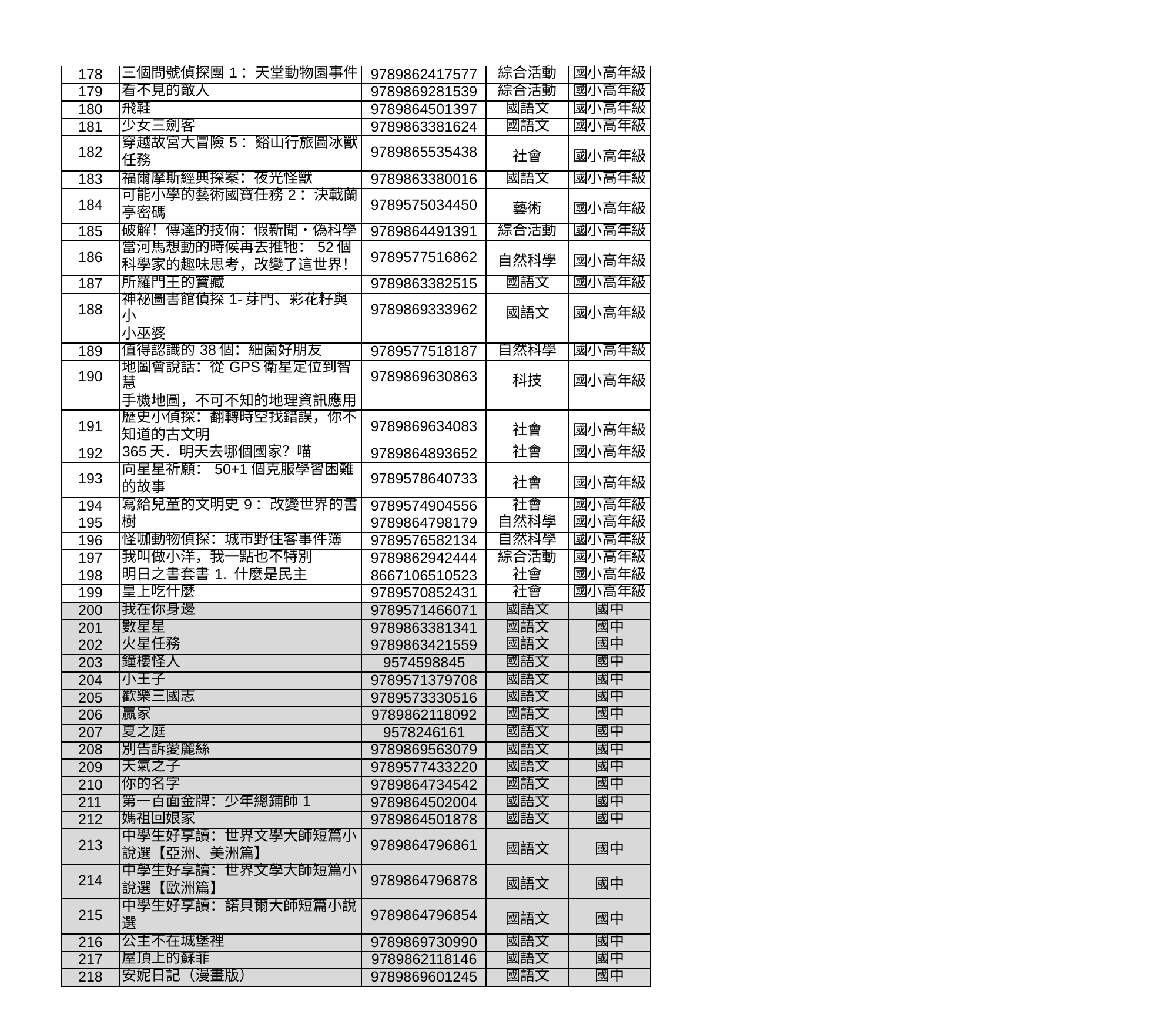

| 178 | 三個問號偵探團1：天堂動物園事件 | 9789862417577 | 綜合活動 | 國小高年級 |
| --- | --- | --- | --- | --- |
| 179 | 看不見的敵人 | 9789869281539 | 綜合活動 | 國小高年級 |
| 180 | 飛鞋 | 9789864501397 | 國語文 | 國小高年級 |
| 181 | 少女三劍客 | 9789863381624 | 國語文 | 國小高年級 |
| 182 | 穿越故宮大冒險5：谿山行旅圖冰獸 任務 | 9789865535438 | 社會 | 國小高年級 |
| 183 | 福爾摩斯經典探案：夜光怪獸 | 9789863380016 | 國語文 | 國小高年級 |
| 184 | 可能小學的藝術國寶任務2：決戰蘭 亭密碼 | 9789575034450 | 藝術 | 國小高年級 |
| 185 | 破解！傳達的技倆：假新聞‧偽科學 | 9789864491391 | 綜合活動 | 國小高年級 |
| 186 | 當河馬想動的時候再去推牠：52個 科學家的趣味思考，改變了這世界！ | 9789577516862 | 自然科學 | 國小高年級 |
| 187 | 所羅門王的寶藏 | 9789863382515 | 國語文 | 國小高年級 |
| 188 | 神祕圖書館偵探1-芽門、彩花籽與小 小巫婆 | 9789869333962 | 國語文 | 國小高年級 |
| 189 | 值得認識的38個：細菌好朋友 | 9789577518187 | 自然科學 | 國小高年級 |
| 190 | 地圖會說話：從GPS衛星定位到智慧 手機地圖，不可不知的地理資訊應用 | 9789869630863 | 科技 | 國小高年級 |
| 191 | 歷史小偵探：翻轉時空找錯誤，你不 知道的古文明 | 9789869634083 | 社會 | 國小高年級 |
| 192 | 365天．明天去哪個國家？喵 | 9789864893652 | 社會 | 國小高年級 |
| 193 | 向星星祈願：50+1個克服學習困難 的故事 | 9789578640733 | 社會 | 國小高年級 |
| 194 | 寫給兒童的文明史9：改變世界的書 | 9789574904556 | 社會 | 國小高年級 |
| 195 | 樹 | 9789864798179 | 自然科學 | 國小高年級 |
| 196 | 怪咖動物偵探：城市野住客事件簿 | 9789576582134 | 自然科學 | 國小高年級 |
| 197 | 我叫做小洋，我一點也不特別 | 9789862942444 | 綜合活動 | 國小高年級 |
| 198 | 明日之書套書1. 什麼是民主 | 8667106510523 | 社會 | 國小高年級 |
| 199 | 皇上吃什麼 | 9789570852431 | 社會 | 國小高年級 |
| 200 | 我在你身邊 | 9789571466071 | 國語文 | 國中 |
| 201 | 數星星 | 9789863381341 | 國語文 | 國中 |
| 202 | 火星任務 | 9789863421559 | 國語文 | 國中 |
| 203 | 鐘樓怪人 | 9574598845 | 國語文 | 國中 |
| 204 | 小王子 | 9789571379708 | 國語文 | 國中 |
| 205 | 歡樂三國志 | 9789573330516 | 國語文 | 國中 |
| 206 | 贏家 | 9789862118092 | 國語文 | 國中 |
| 207 | 夏之庭 | 9578246161 | 國語文 | 國中 |
| 208 | 別告訴愛麗絲 | 9789869563079 | 國語文 | 國中 |
| 209 | 天氣之子 | 9789577433220 | 國語文 | 國中 |
| 210 | 你的名字 | 9789864734542 | 國語文 | 國中 |
| 211 | 第一百面金牌：少年總鋪師1 | 9789864502004 | 國語文 | 國中 |
| 212 | 媽祖回娘家 | 9789864501878 | 國語文 | 國中 |
| 213 | 中學生好享讀：世界文學大師短篇小 說選【亞洲、美洲篇】 | 9789864796861 | 國語文 | 國中 |
| 214 | 中學生好享讀：世界文學大師短篇小 說選【歐洲篇】 | 9789864796878 | 國語文 | 國中 |
| 215 | 中學生好享讀：諾貝爾大師短篇小說 選 | 9789864796854 | 國語文 | 國中 |
| 216 | 公主不在城堡裡 | 9789869730990 | 國語文 | 國中 |
| 217 | 屋頂上的蘇菲 | 9789862118146 | 國語文 | 國中 |
| 218 | 安妮日記（漫畫版） | 9789869601245 | 國語文 | 國中 |